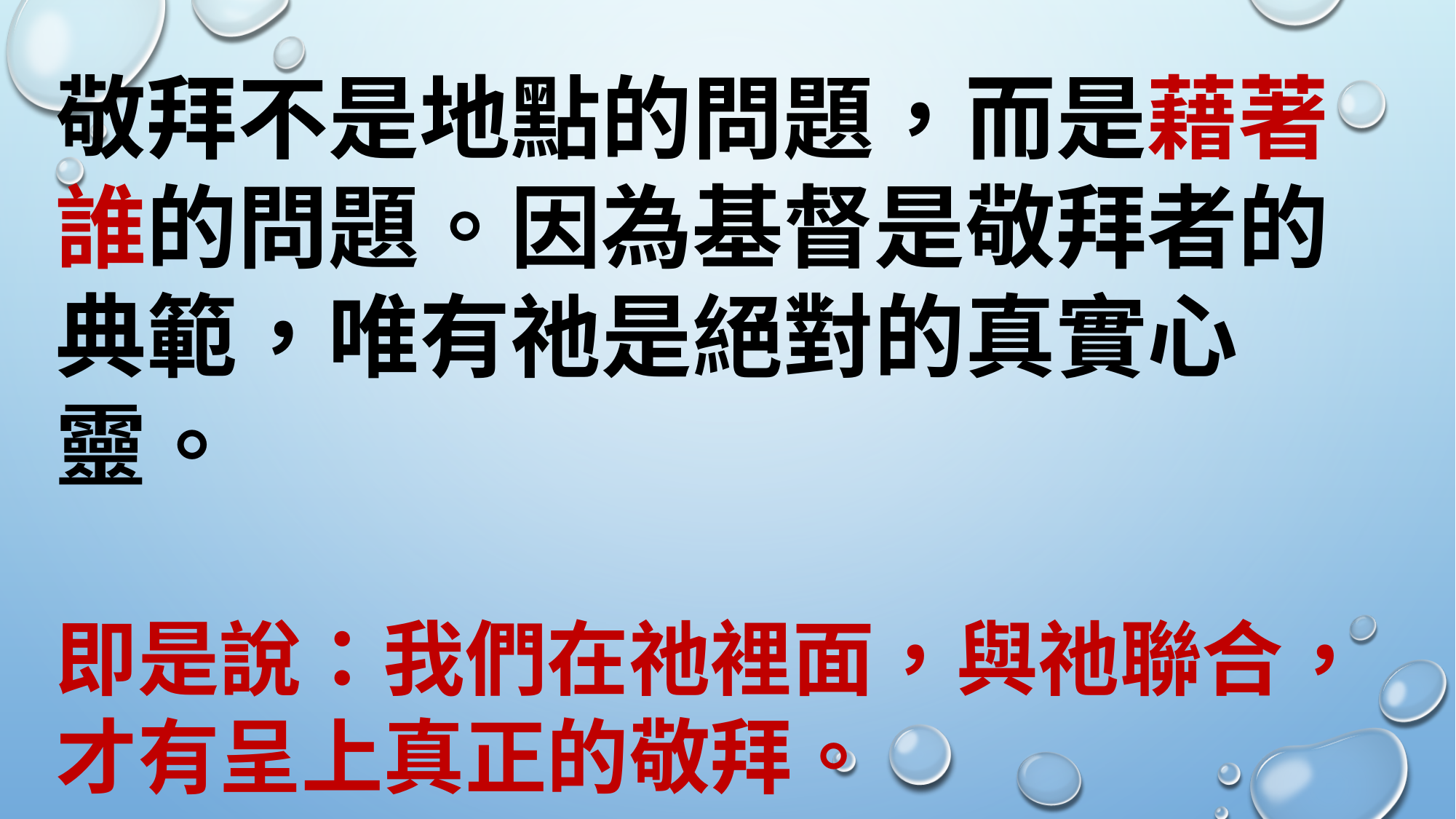

敬拜不是地點的問題，而是藉著誰的問題。因為基督是敬拜者的典範，唯有祂是絕對的真實心靈。

即是說：我們在祂裡面，與祂聯合，才有呈上真正的敬拜。